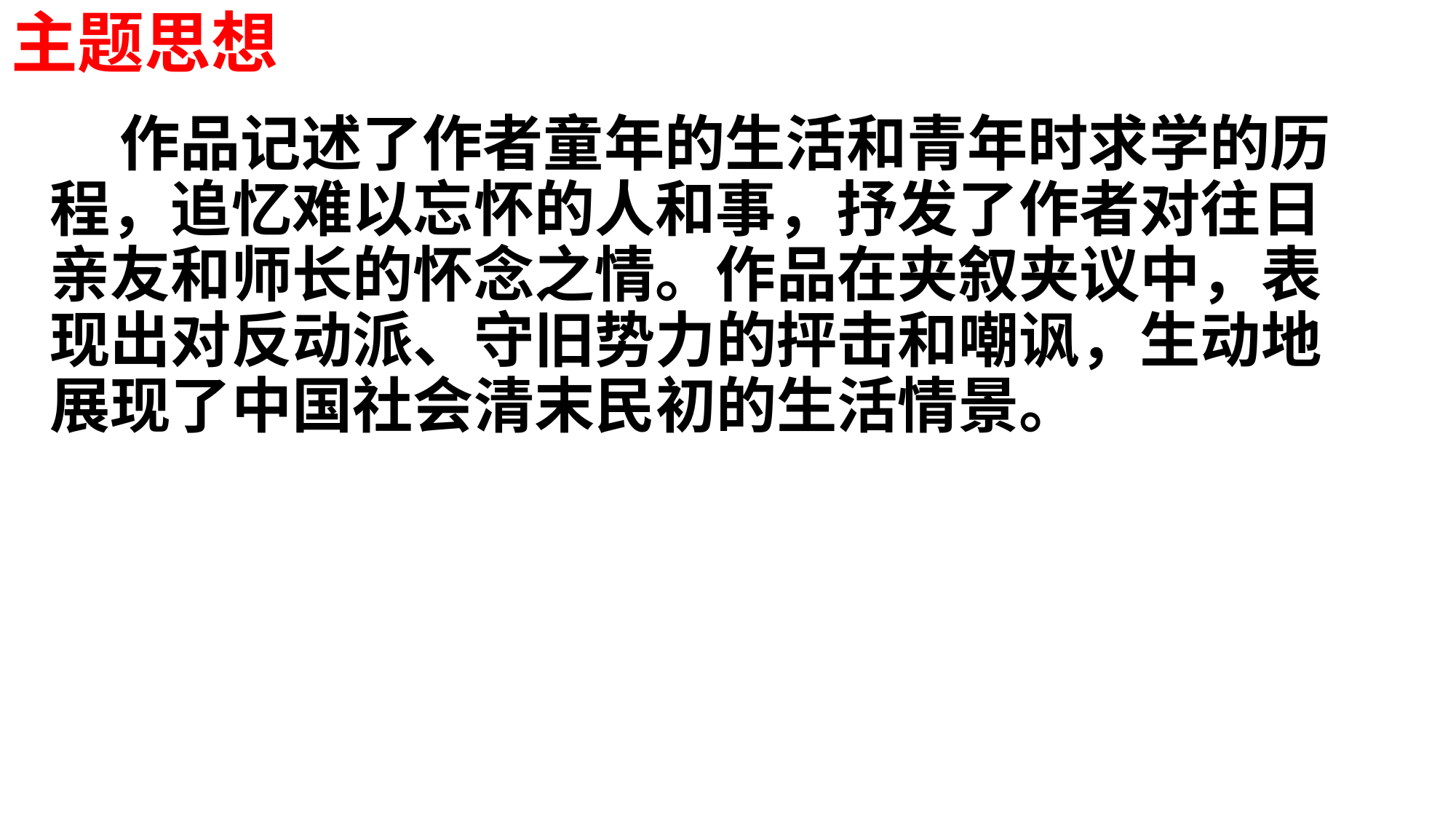

# 主题思想
    作品记述了作者童年的生活和青年时求学的历程，追忆难以忘怀的人和事，抒发了作者对往日亲友和师长的怀念之情。作品在夹叙夹议中，表现出对反动派、守旧势力的抨击和嘲讽，生动地展现了中国社会清末民初的生活情景。